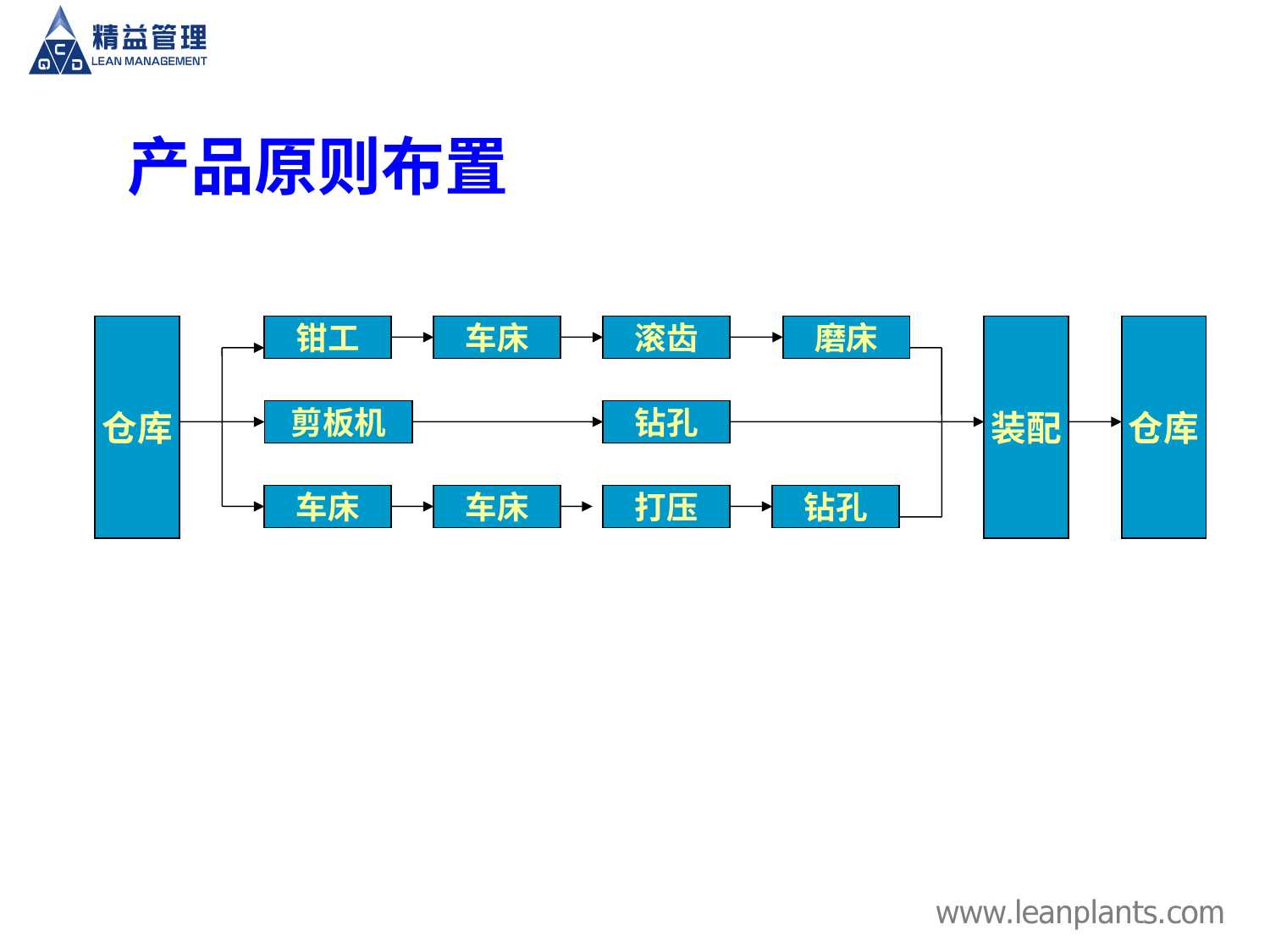

# 产品原则布置
仓库
钳工
车床
滚齿
磨床
装配
仓库

剪板机
钻孔

车床
车床
打压
钻孔